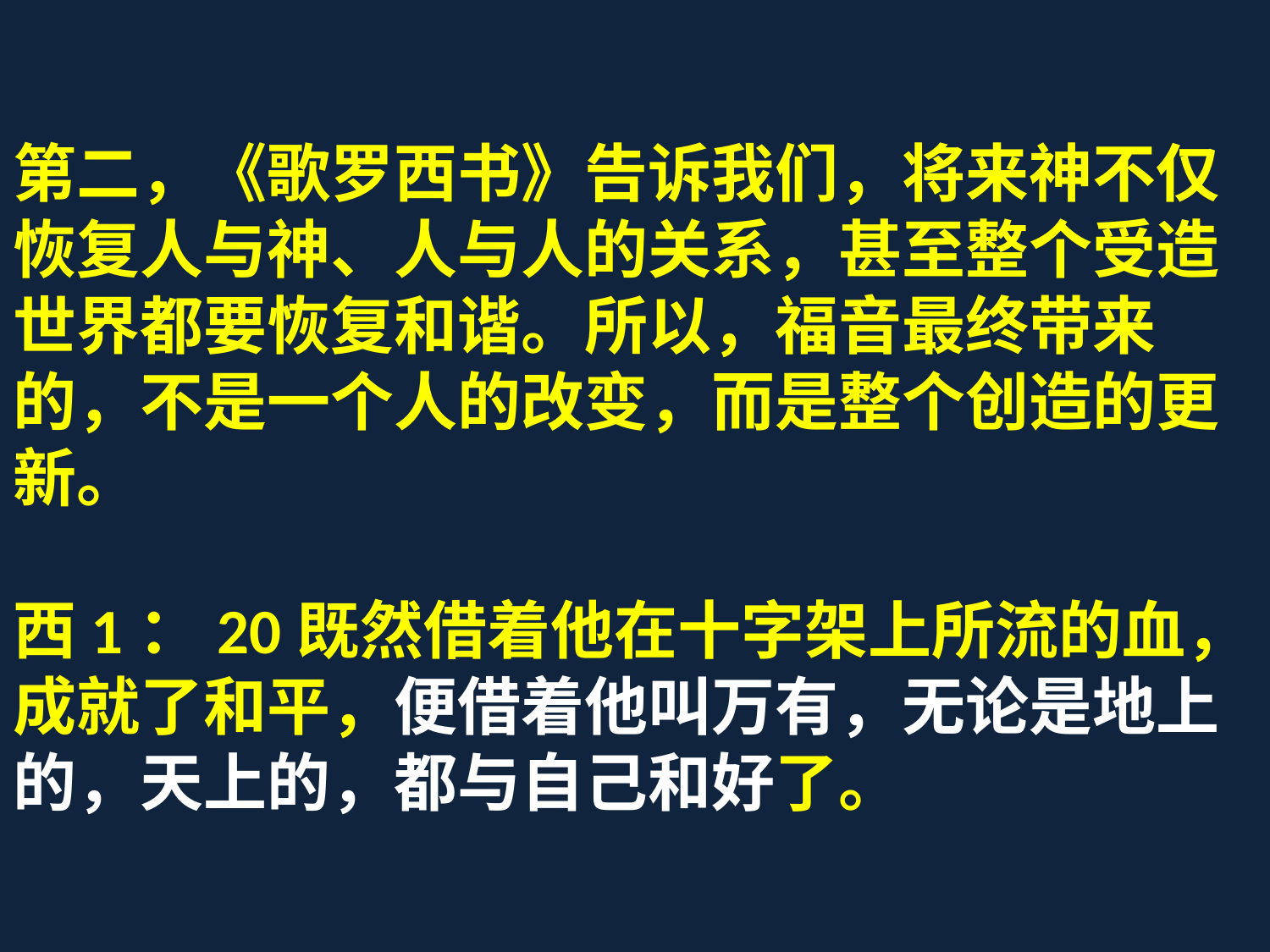

第二，《歌罗西书》告诉我们，将来神不仅恢复人与神、人与人的关系，甚至整个受造世界都要恢复和谐。所以，福音最终带来的，不是一个人的改变，而是整个创造的更新。

西1：20既然借着他在十字架上所流的血，成就了和平，便借着他叫万有，无论是地上的，天上的，都与自己和好了。